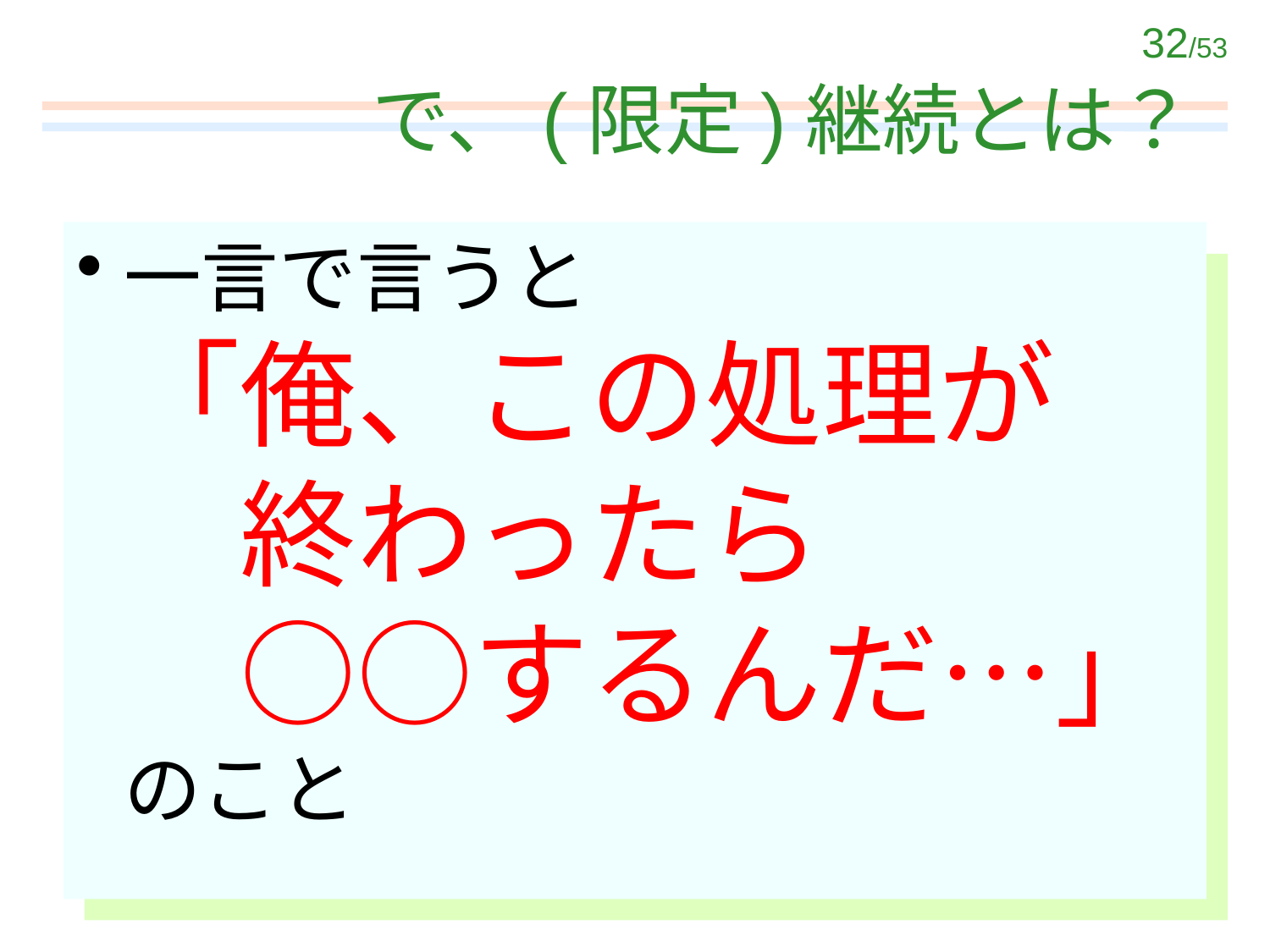

# で、(限定)継続とは？
一言で言うと
「俺、この処理が
　終わったら
　○○するんだ…」
のこと